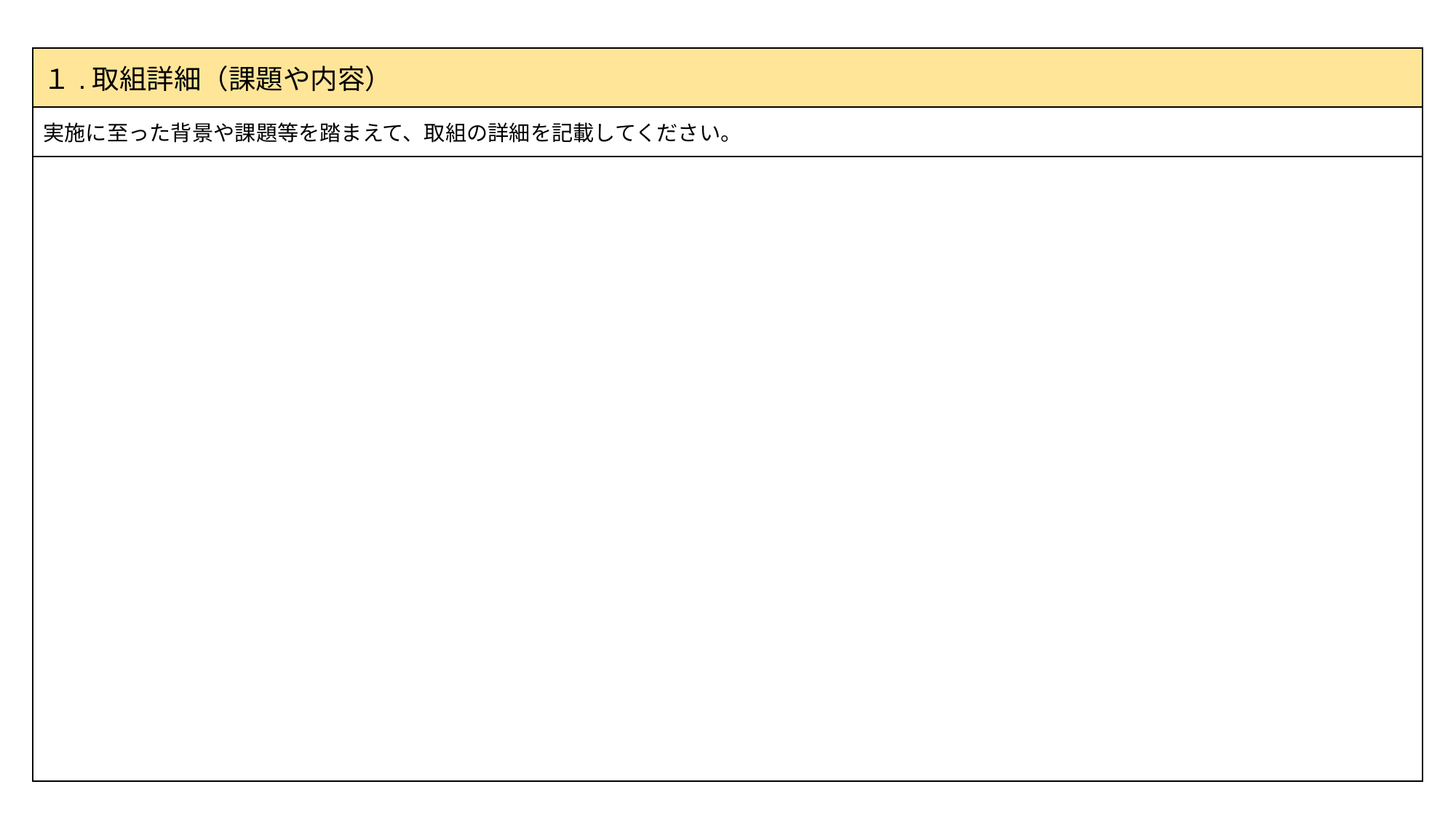

| １.取組詳細（課題や内容） |
| --- |
| 実施に至った背景や課題等を踏まえて、取組の詳細を記載してください。 |
|  |